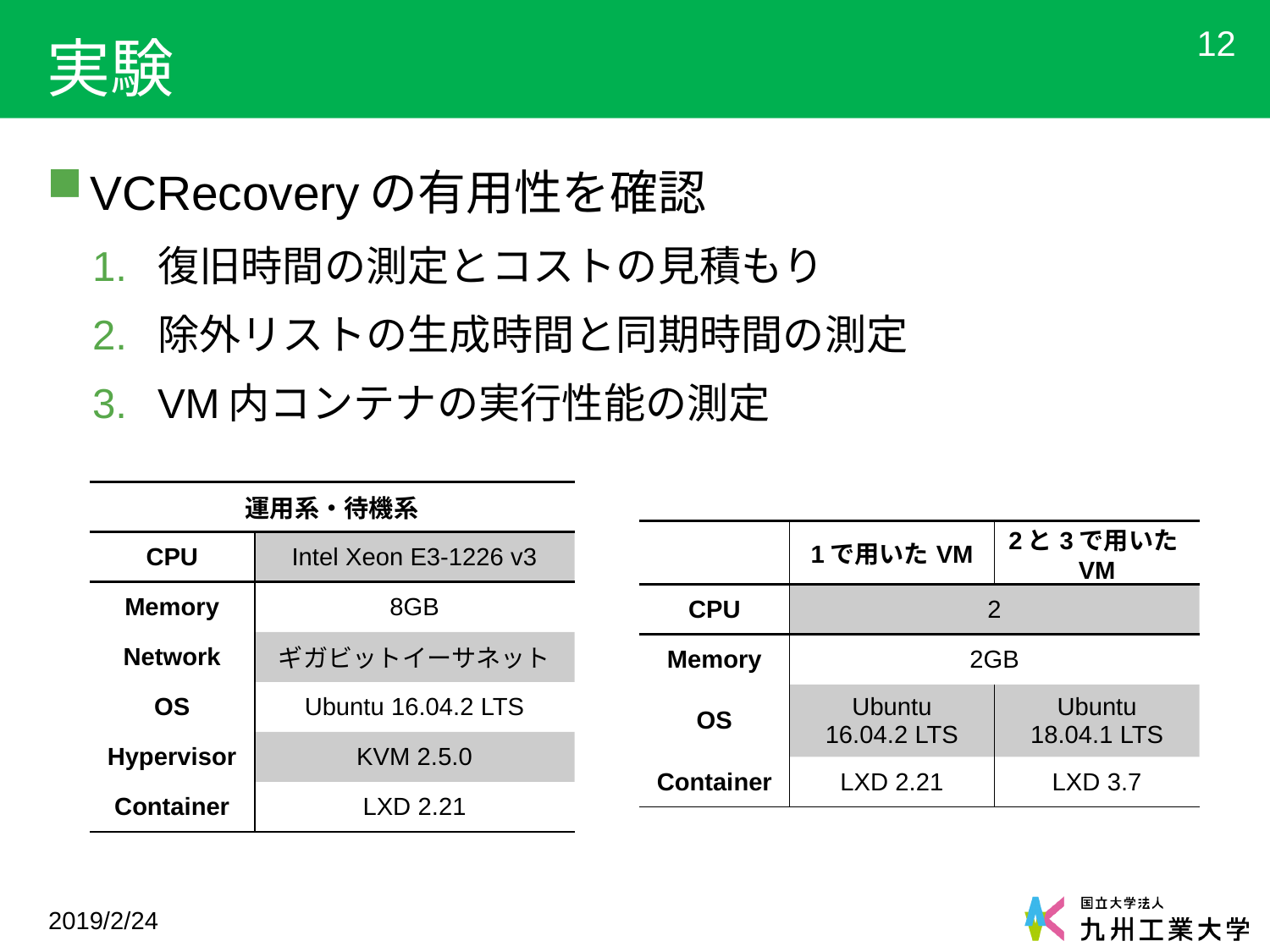

# 実験
12
VCRecoveryの有用性を確認
復旧時間の測定とコストの見積もり
除外リストの生成時間と同期時間の測定
VM内コンテナの実行性能の測定
| 運用系・待機系 |  |
| --- | --- |
| CPU | Intel Xeon E3-1226 v3 |
| Memory | 8GB |
| Network | ギガビットイーサネット |
| OS | Ubuntu 16.04.2 LTS |
| Hypervisor | KVM 2.5.0 |
| Container | LXD 2.21 |
|  | 1で用いたVM | 2と3で用いたVM |
| --- | --- | --- |
| CPU | 2 |  |
| Memory | 2GB |  |
| OS | Ubuntu 16.04.2 LTS | Ubuntu 18.04.1 LTS |
| Container | LXD 2.21 | LXD 3.7 |
2019/2/24